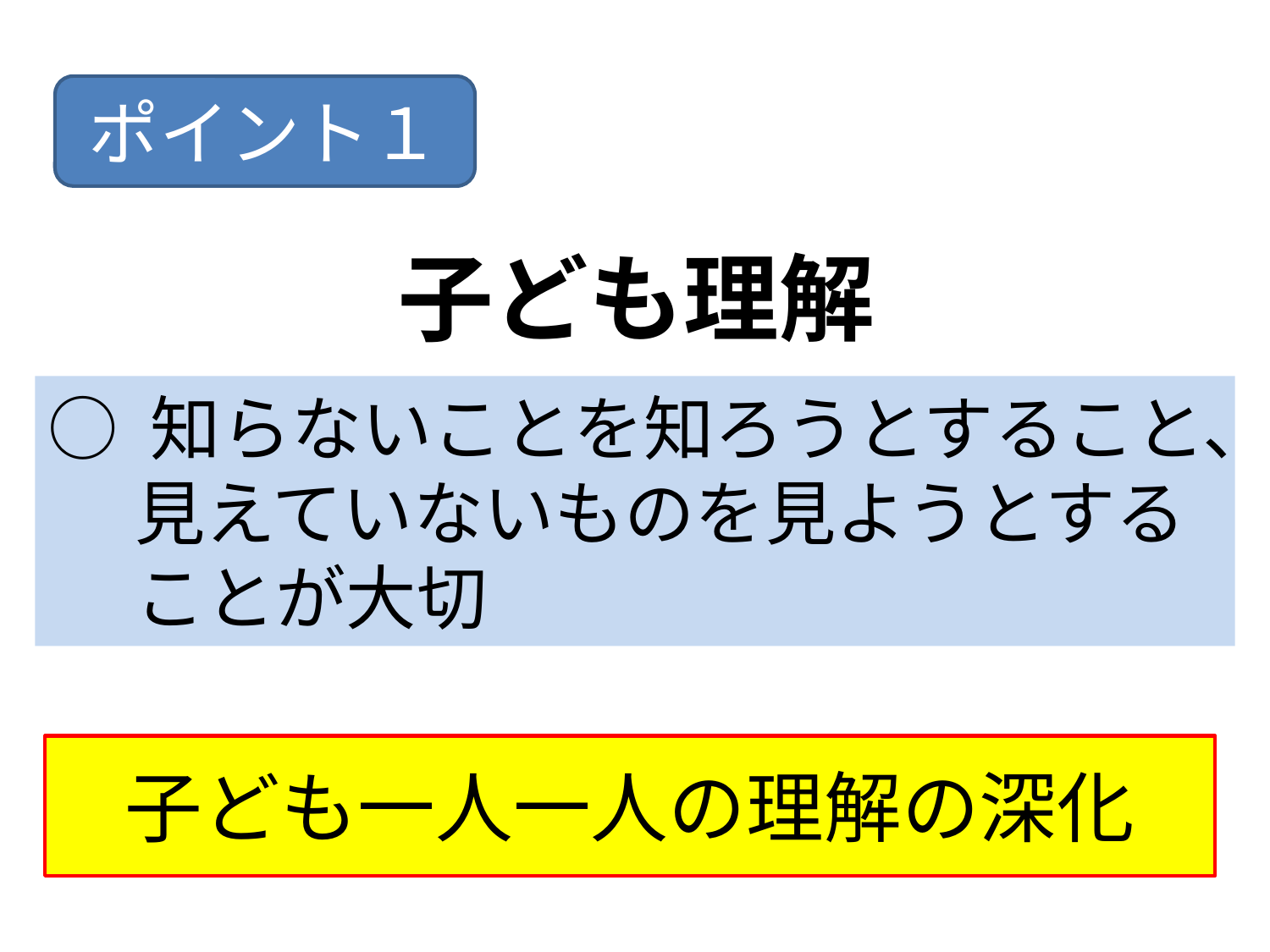

ポイント１
子ども理解
○ 知らないことを知ろうとすること、見えていないものを見ようとすることが大切
子ども一人一人の理解の深化